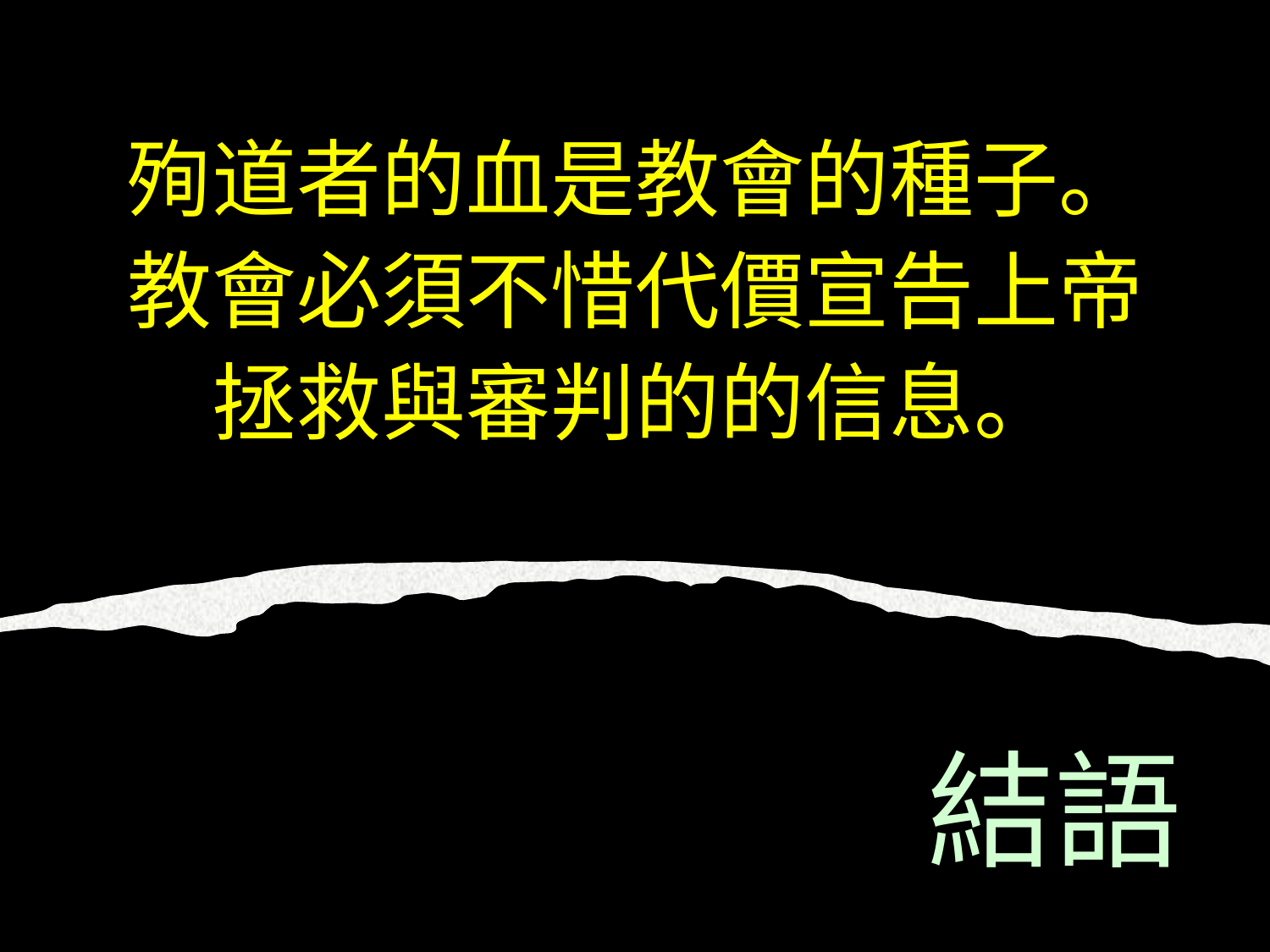

殉道者的血是教會的種子。教會必須不惜代價宣告上帝拯救與審判的的信息。

# 結語